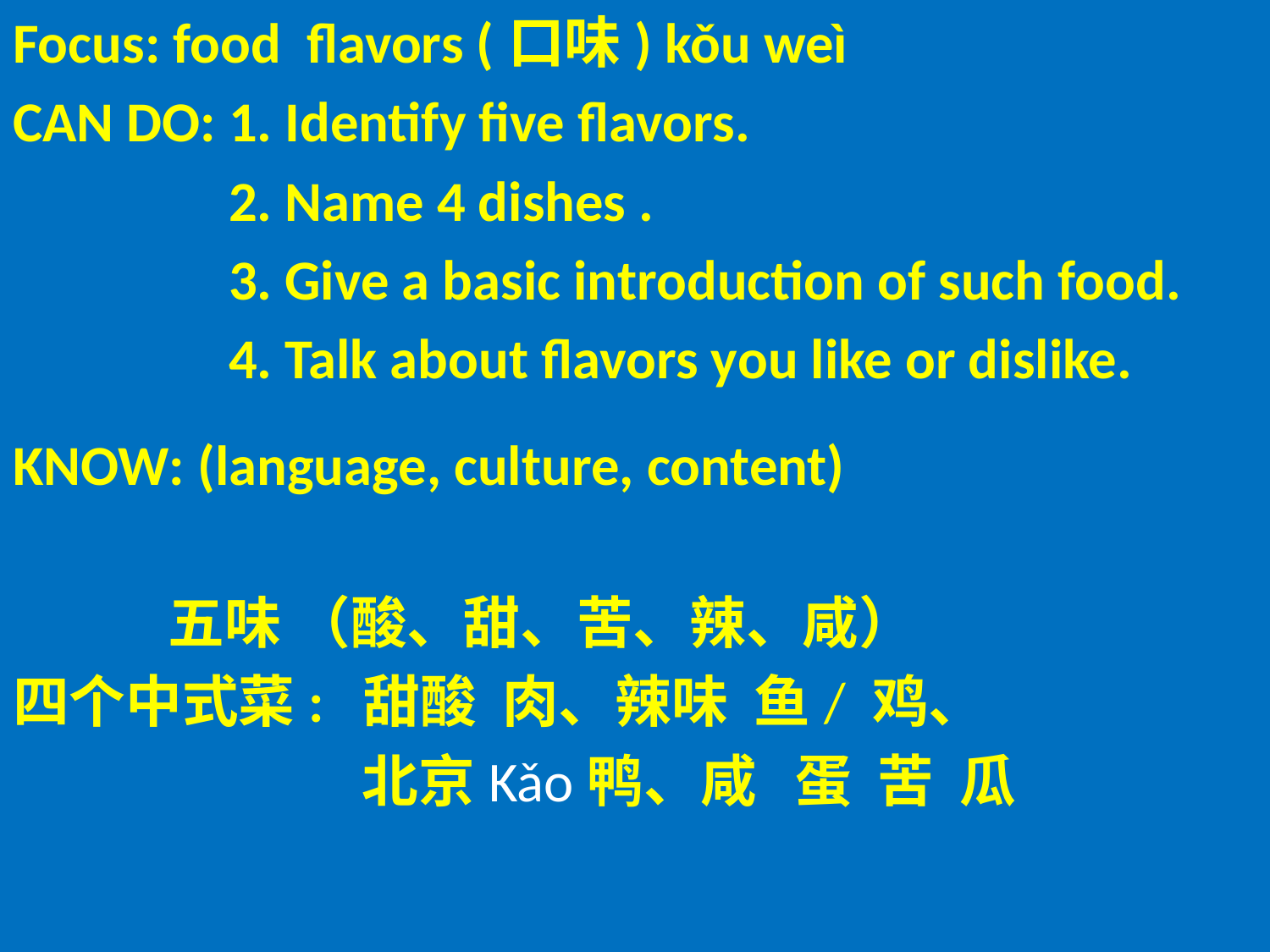

Focus: food  flavors (口味) kǒu weì
CAN DO: 1. Identify five flavors.
                 2. Name 4 dishes .
                 3. Give a basic introduction of such food.
                 4. Talk about flavors you like or dislike.

KNOW: (language, culture, content)

           五味 （酸、甜、苦、辣、咸）
四个中式菜:  甜酸  肉、辣味  鱼/ 鸡、
                          北京Kǎo鸭、咸   蛋  苦  瓜